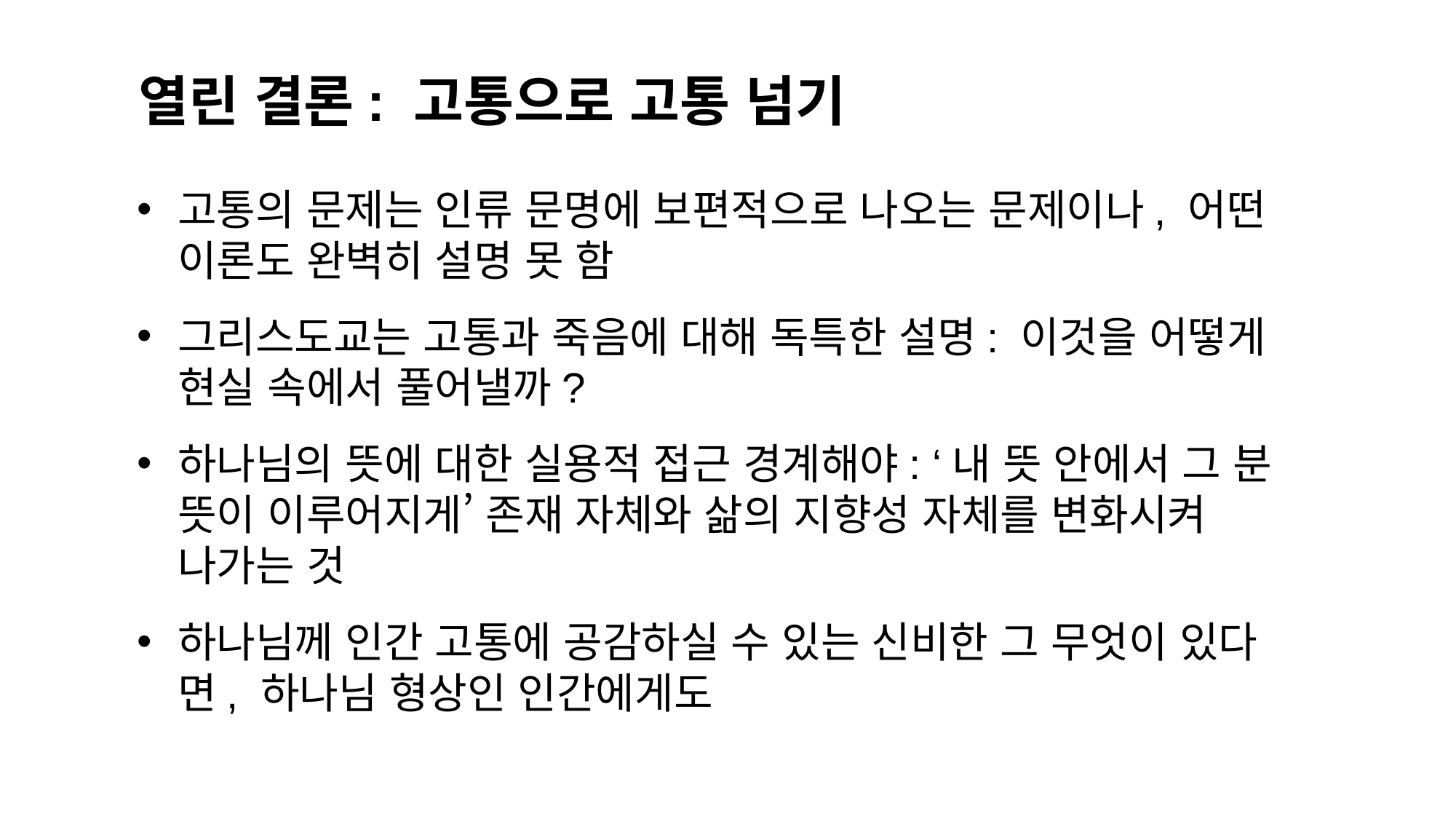

# 열린 결론: 고통으로 고통 넘기
고통의 문제는 인류 문명에 보편적으로 나오는 문제이나, 어떤 이론도 완벽히 설명 못 함

그리스도교는 고통과 죽음에 대해 독특한 설명: 이것을 어떻게 현실 속에서 풀어낼까?

하나님의 뜻에 대한 실용적 접근 경계해야: ‘내 뜻 안에서 그 분 뜻이 이루어지게’ 존재 자체와 삶의 지향성 자체를 변화시켜 나가는 것

하나님께 인간 고통에 공감하실 수 있는 신비한 그 무엇이 있다면, 하나님 형상인 인간에게도